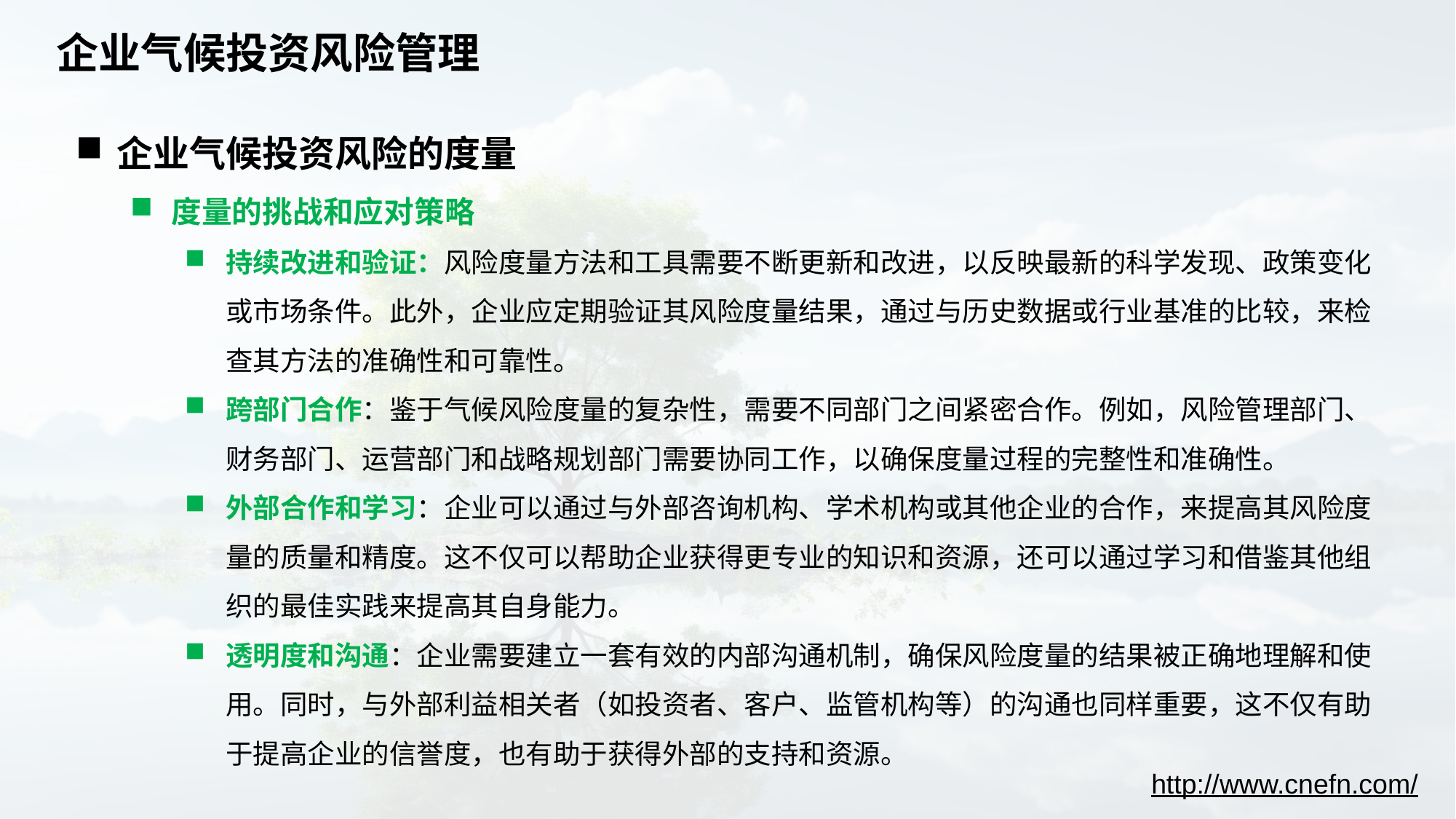

# 企业气候投资风险管理
企业气候投资风险的度量
度量的挑战和应对策略
持续改进和验证：风险度量方法和工具需要不断更新和改进，以反映最新的科学发现、政策变化或市场条件。此外，企业应定期验证其风险度量结果，通过与历史数据或行业基准的比较，来检查其方法的准确性和可靠性。
跨部门合作：鉴于气候风险度量的复杂性，需要不同部门之间紧密合作。例如，风险管理部门、财务部门、运营部门和战略规划部门需要协同工作，以确保度量过程的完整性和准确性。
外部合作和学习：企业可以通过与外部咨询机构、学术机构或其他企业的合作，来提高其风险度量的质量和精度。这不仅可以帮助企业获得更专业的知识和资源，还可以通过学习和借鉴其他组织的最佳实践来提高其自身能力。
透明度和沟通：企业需要建立一套有效的内部沟通机制，确保风险度量的结果被正确地理解和使用。同时，与外部利益相关者（如投资者、客户、监管机构等）的沟通也同样重要，这不仅有助于提高企业的信誉度，也有助于获得外部的支持和资源。